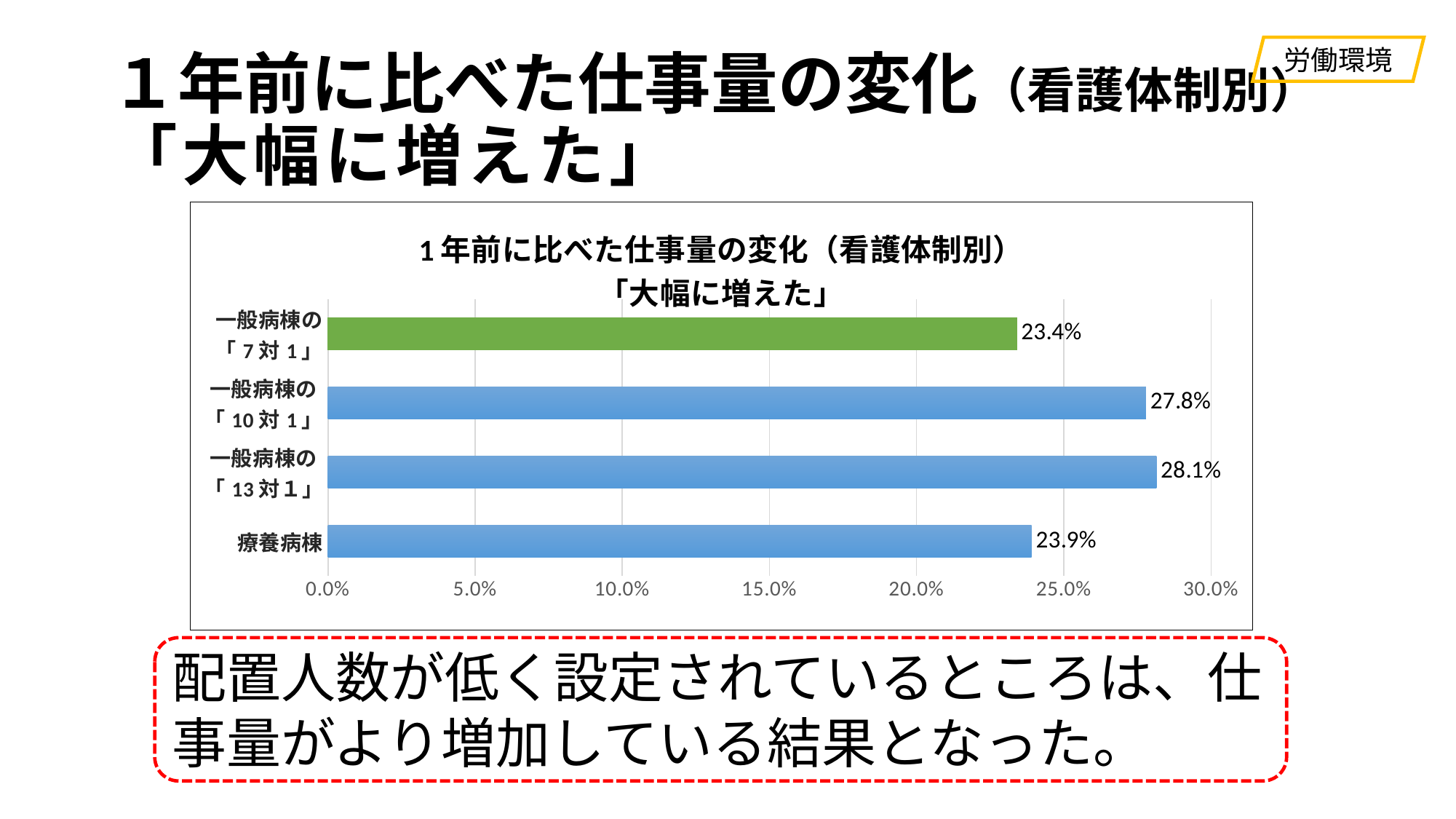

労働環境
# １年前に比べた仕事量の変化（看護体制別） 「大幅に増えた」

### Chart: 1年前に比べた仕事量の変化（看護体制別）
「大幅に増えた」

| Category |  |
|---|---|
| 一般病棟の
「7対1」 | 0.23403267012464193 |
| 一般病棟の
「10対1」 | 0.2779220779220779 |
| 一般病棟の
「13対１」 | 0.2814814814814815 |
| 療養病棟 | 0.23902439024390243 |
配置人数が低く設定されているところは、仕事量がより増加している結果となった。